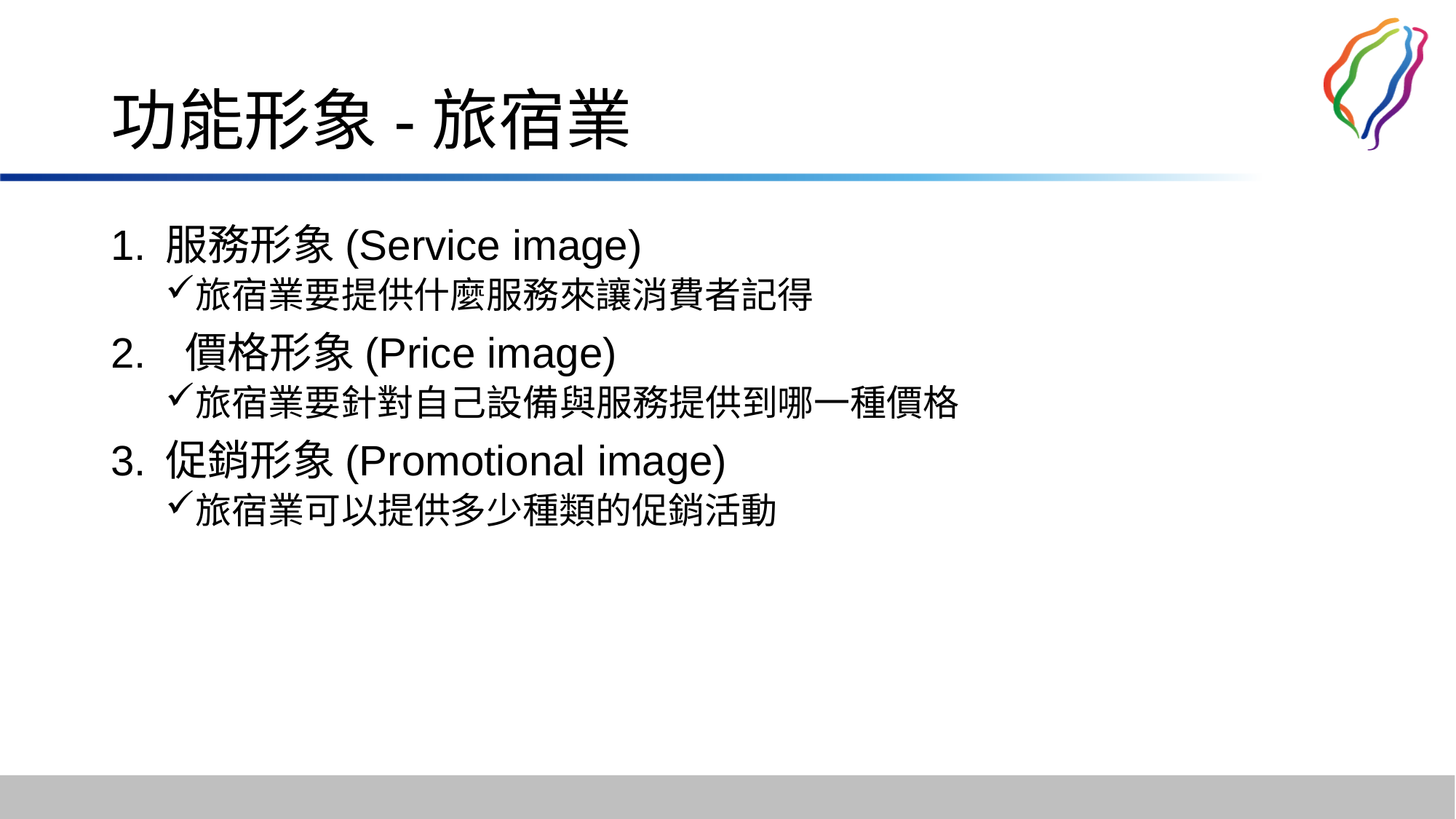

# 功能形象-旅宿業
服務形象(Service image)
旅宿業要提供什麼服務來讓消費者記得
 價格形象(Price image)
旅宿業要針對自己設備與服務提供到哪一種價格
促銷形象(Promotional image)
旅宿業可以提供多少種類的促銷活動